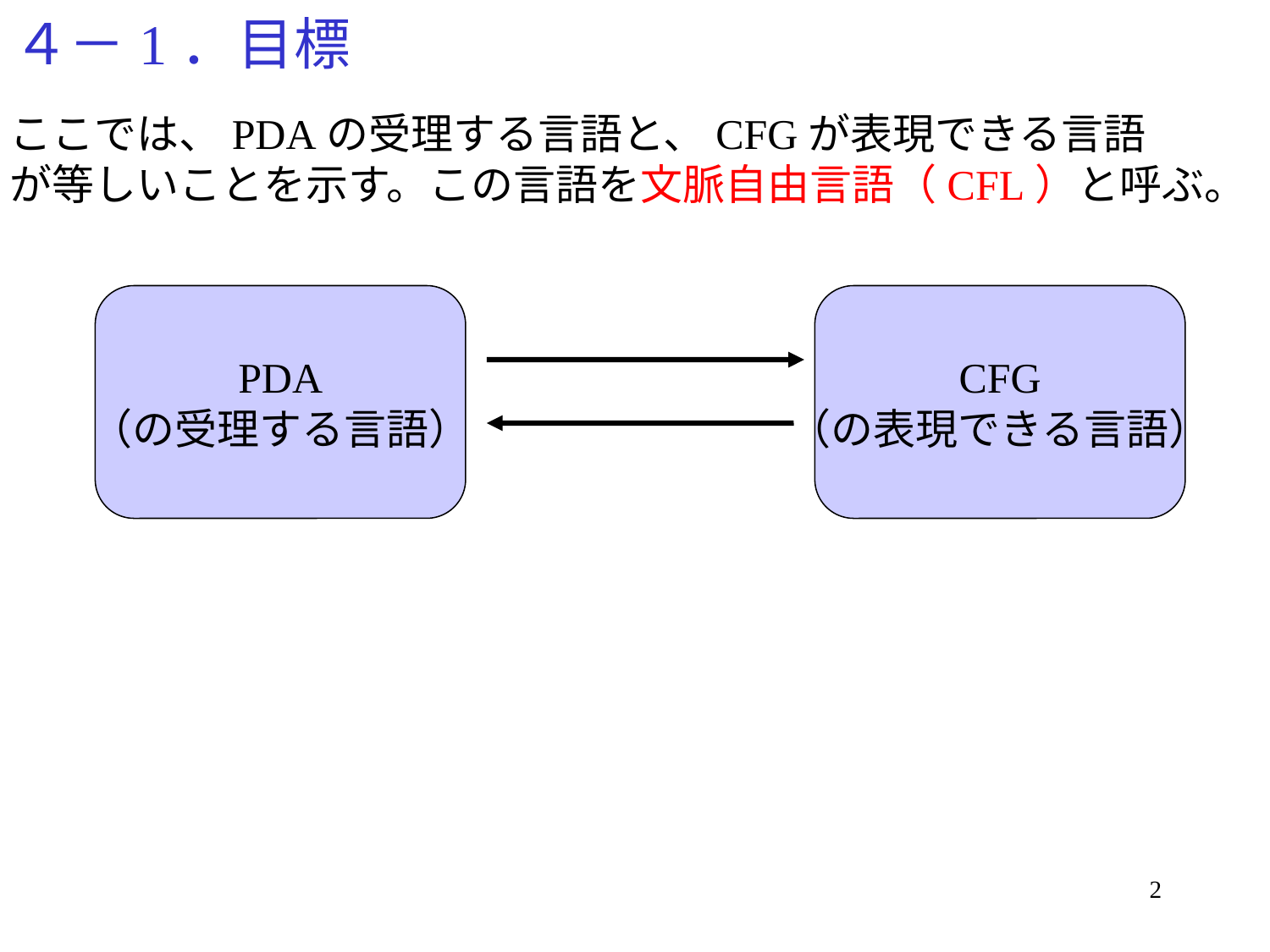

# ４－1．目標
ここでは、PDAの受理する言語と、CFGが表現できる言語
が等しいことを示す。この言語を文脈自由言語（CFL）と呼ぶ。
PDA
（の受理する言語）
CFG
（の表現できる言語）

2